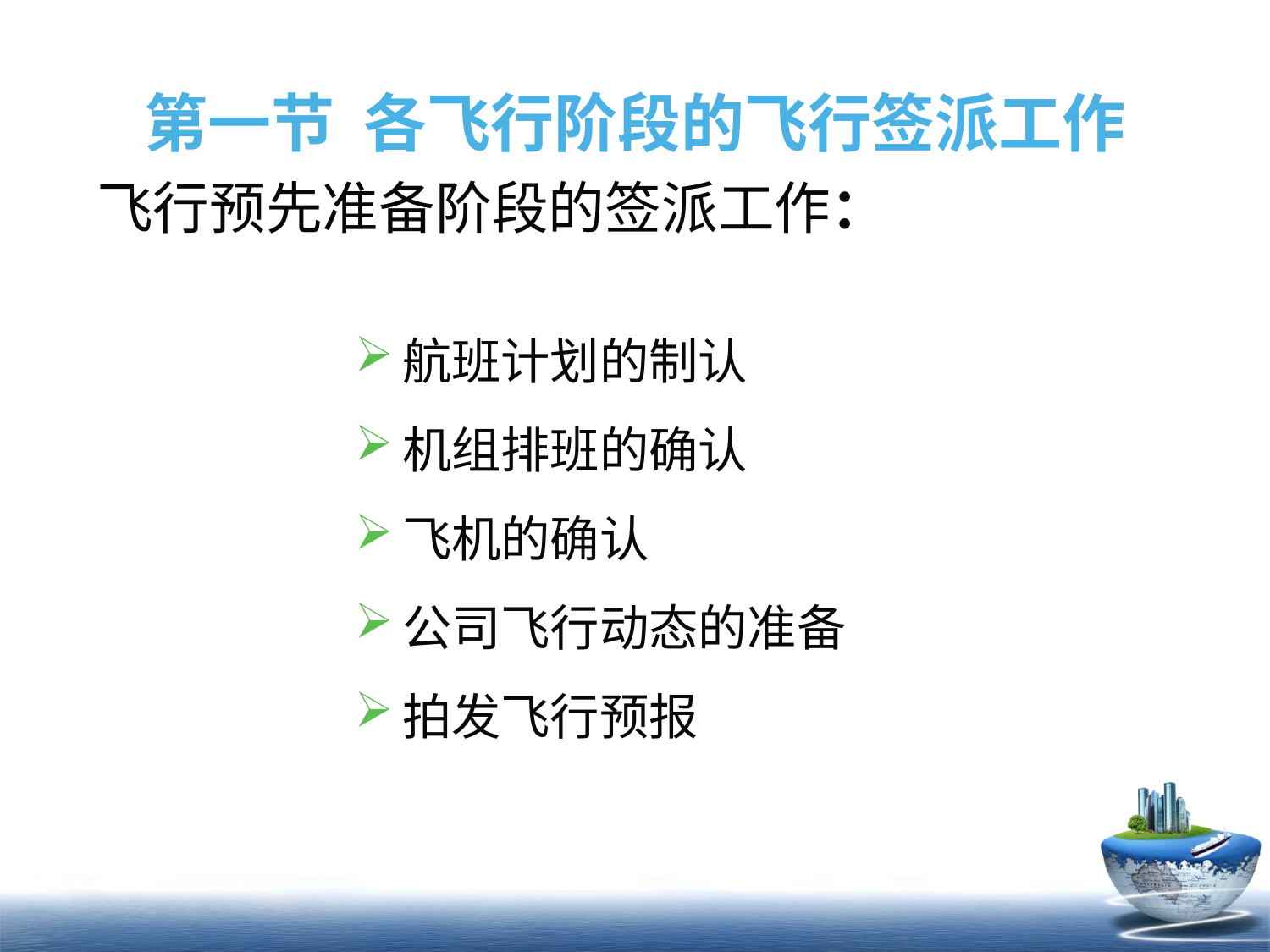

# 第一节  各飞行阶段的飞行签派工作
飞行预先准备阶段的签派工作：
航班计划的制认
机组排班的确认
飞机的确认
公司飞行动态的准备
拍发飞行预报